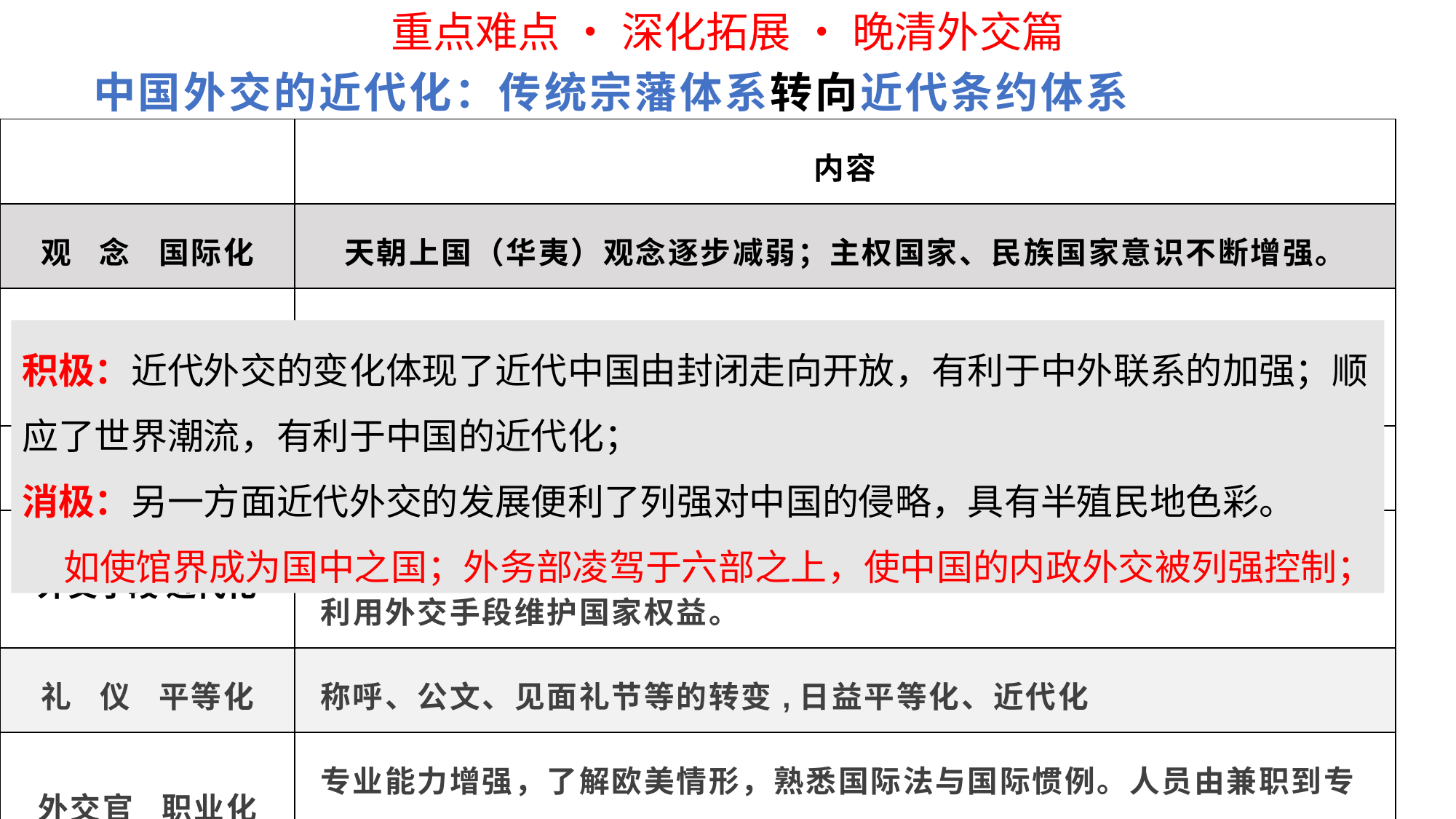

重点难点 • 深化拓展 • 晚清外交篇
中国外交的近代化：传统宗藩体系转向近代条约体系
|  | 内容 |
| --- | --- |
| 观 念 国际化 | 天朝上国（华夷）观念逐步减弱；主权国家、民族国家意识不断增强。 |
| 机 构 专门化 | 总理衙门（起步）- 外务部 - 民国外交部； (外交机构从无到有，从临时性兼管机构到正式的专门机构) |
| 使领馆 制度化 | 外国公使进京；中国派遣驻外大使；各国大使馆的建立 |
| 外交手段 近代化 | 遵循国际外交惯例，谈判意识和条约意识增强，运用国际法解决外交问题，利用外交手段维护国家权益。 |
| 礼 仪 平等化 | 称呼、公文、见面礼节等的转变,日益平等化、近代化 |
| 外交官 职业化 | 专业能力增强，了解欧美情形，熟悉国际法与国际惯例。人员由兼职到专职；由传统士大夫到逐渐由新型知识分子担任。 |
积极：近代外交的变化体现了近代中国由封闭走向开放，有利于中外联系的加强；顺应了世界潮流，有利于中国的近代化；
消极：另一方面近代外交的发展便利了列强对中国的侵略，具有半殖民地色彩。
    如使馆界成为国中之国；外务部凌驾于六部之上，使中国的内政外交被列强控制；